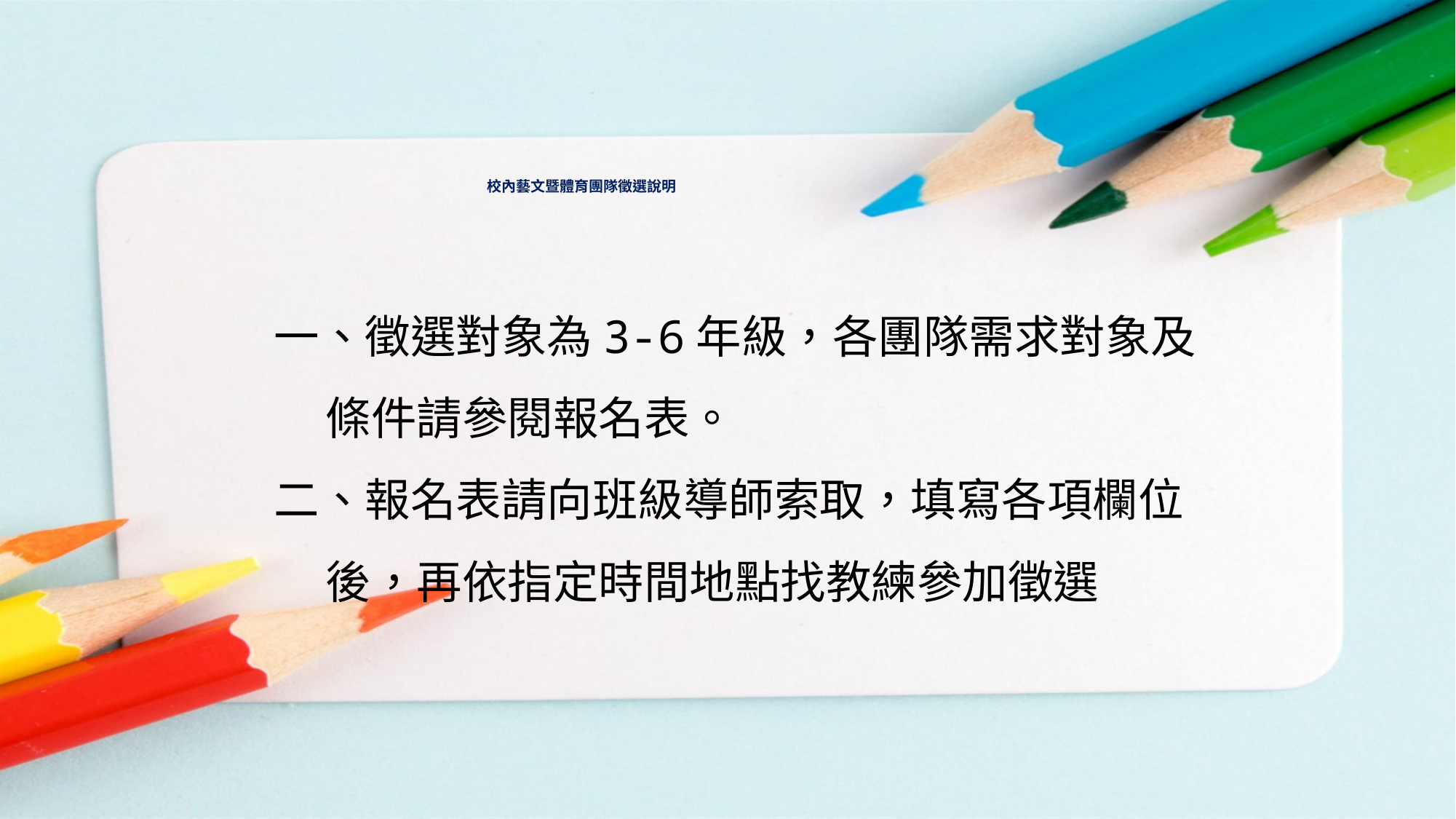

# 校內藝文暨體育團隊徵選說明
一、徵選對象為3-6年級，各團隊需求對象及
    條件請參閱報名表。
二、報名表請向班級導師索取，填寫各項欄位
    後，再依指定時間地點找教練參加徵選